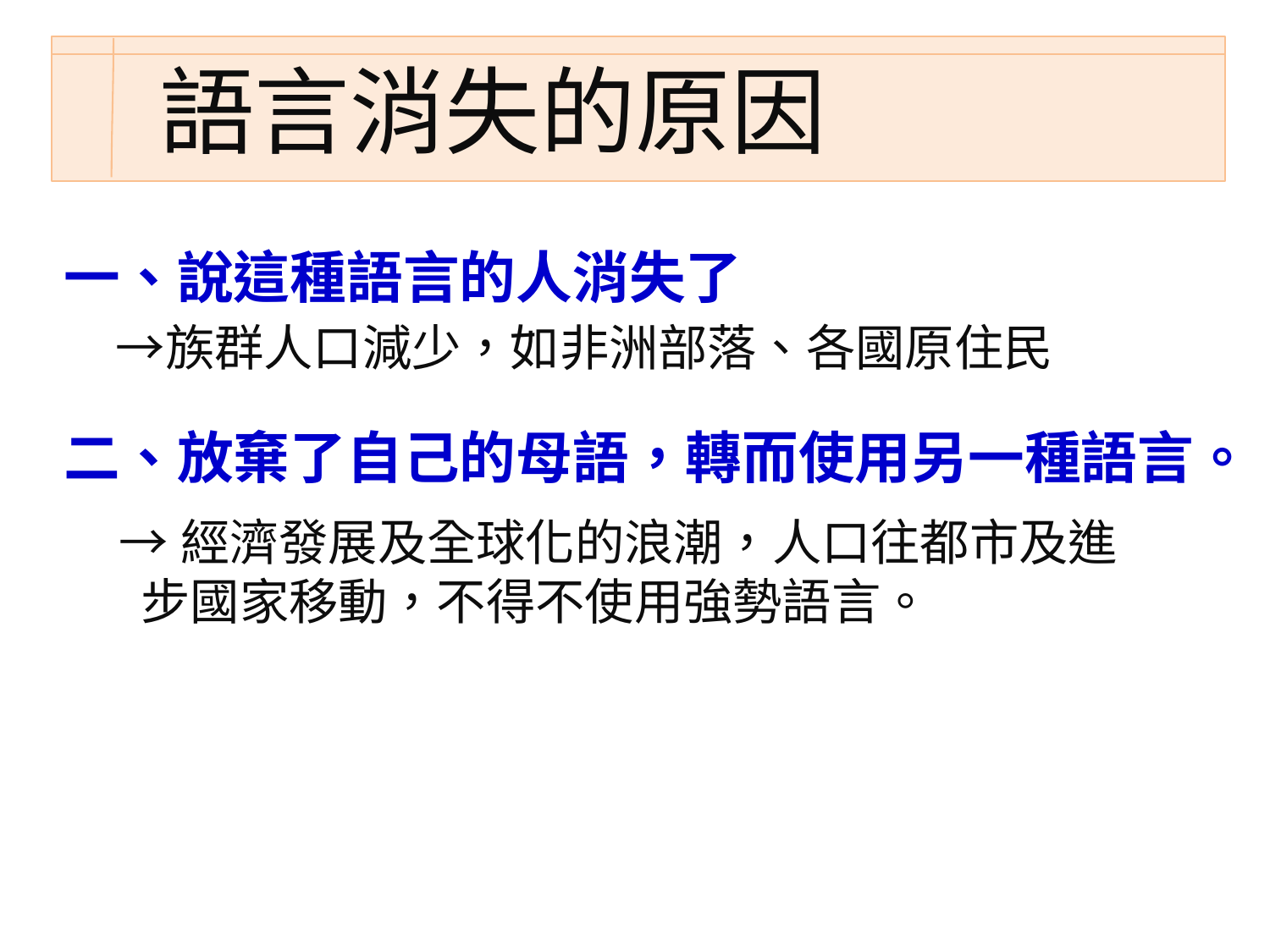

語言消失的原因
一、說這種語言的人消失了
    →族群人口減少，如非洲部落、各國原住民
二、放棄了自己的母語，轉而使用另一種語言。
     →經濟發展及全球化的浪潮，人口往都市及進
       步國家移動，不得不使用強勢語言。